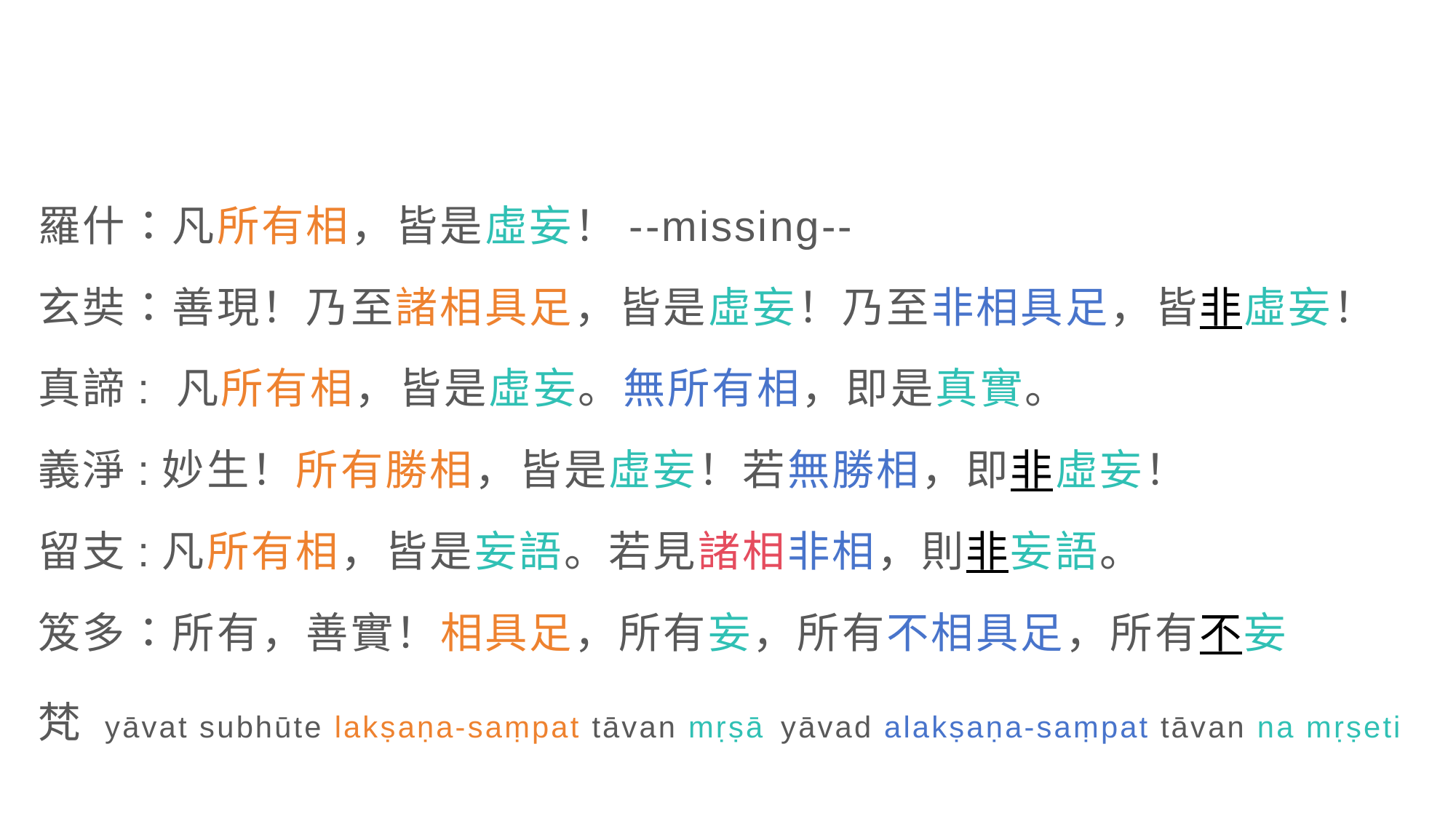

#
羅什：凡所有相，皆是虛妄！--missing--
玄奘：善現！乃至諸相具足，皆是虛妄！乃至非相具足，皆非虛妄！
真諦: 凡所有相，皆是虛妄。無所有相，即是真實。
義淨:妙生！所有勝相，皆是虛妄！若無勝相，即非虛妄！
留支:凡所有相，皆是妄語。若見諸相非相，則非妄語。
笈多：所有，善實！相具足，所有妄，所有不相具足，所有不妄
梵 yāvat subhūte lakṣaṇa-saṃpat tāvan mṛṣā yāvad alakṣaṇa-saṃpat tāvan na mṛṣeti